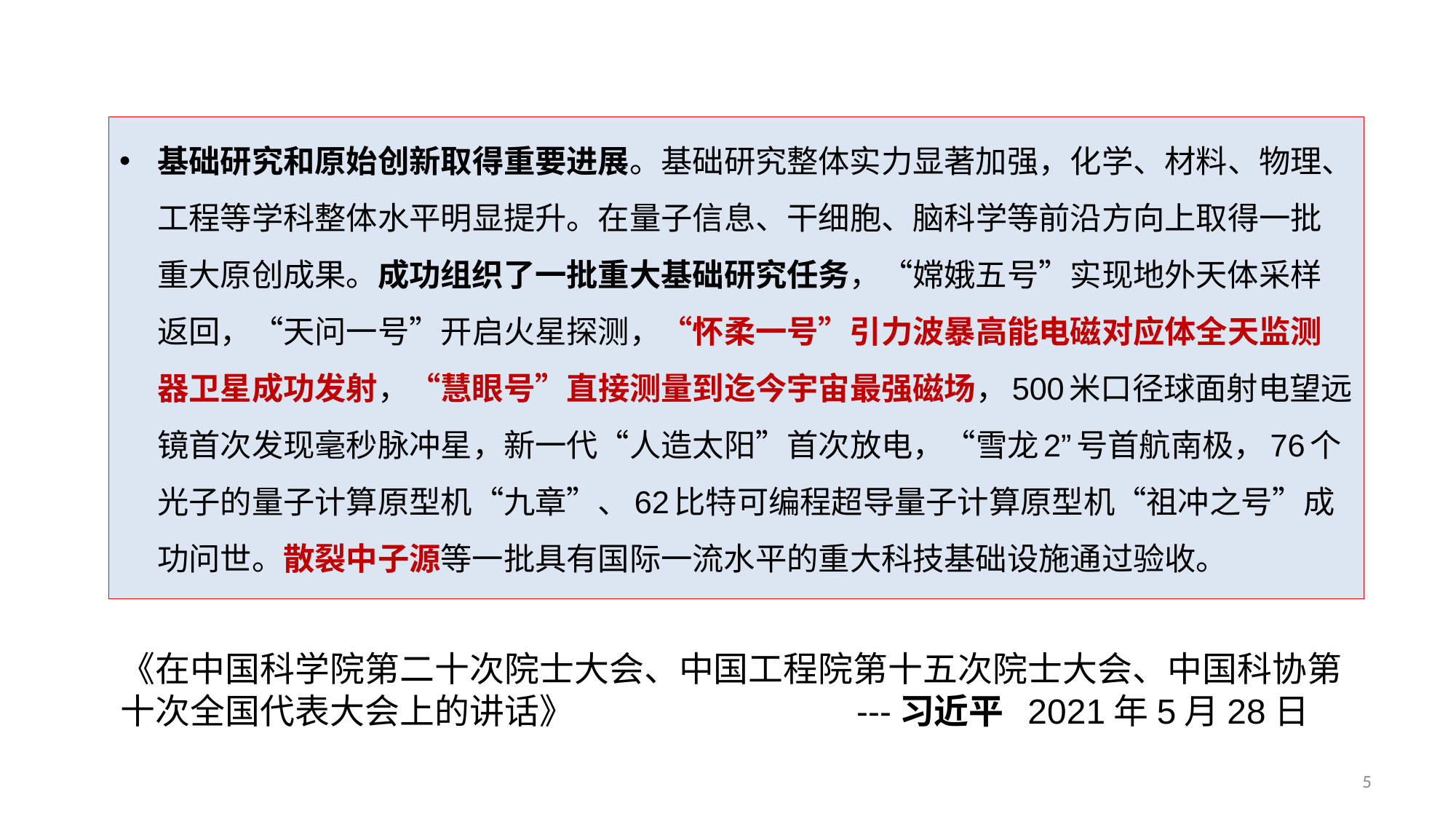

基础研究和原始创新取得重要进展。基础研究整体实力显著加强，化学、材料、物理、工程等学科整体水平明显提升。在量子信息、干细胞、脑科学等前沿方向上取得一批重大原创成果。成功组织了一批重大基础研究任务，“嫦娥五号”实现地外天体采样返回，“天问一号”开启火星探测，“怀柔一号”引力波暴高能电磁对应体全天监测器卫星成功发射，“慧眼号”直接测量到迄今宇宙最强磁场，500米口径球面射电望远镜首次发现毫秒脉冲星，新一代“人造太阳”首次放电，“雪龙2”号首航南极，76个光子的量子计算原型机“九章”、62比特可编程超导量子计算原型机“祖冲之号”成功问世。散裂中子源等一批具有国际一流水平的重大科技基础设施通过验收。
《在中国科学院第二十次院士大会、中国工程院第十五次院士大会、中国科协第十次全国代表大会上的讲话》                                   ---习近平  2021年5月28日
5